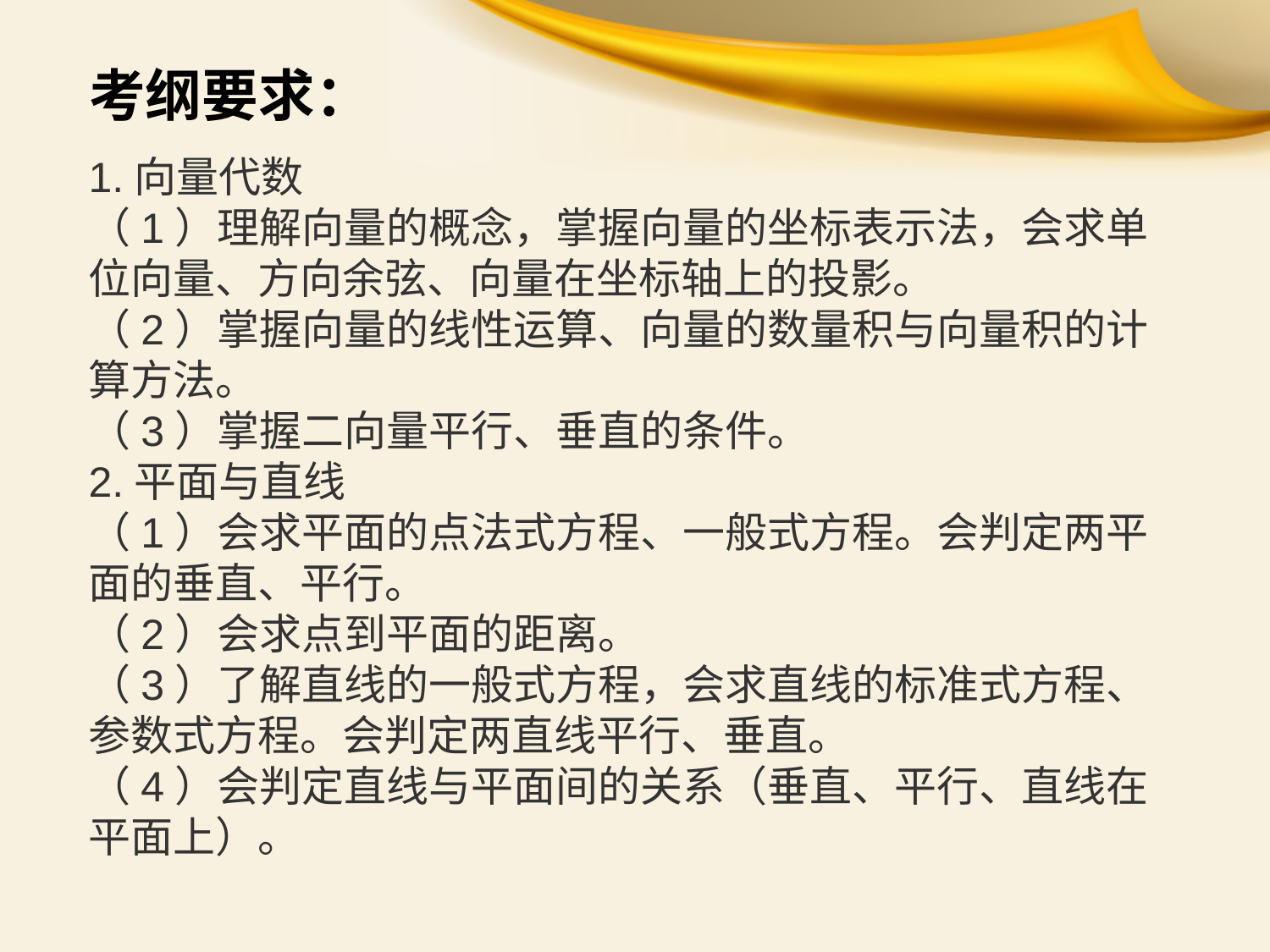

考纲要求：
1.向量代数
（1）理解向量的概念，掌握向量的坐标表示法，会求单位向量、方向余弦、向量在坐标轴上的投影。
（2）掌握向量的线性运算、向量的数量积与向量积的计算方法。
（3）掌握二向量平行、垂直的条件。
2.平面与直线
（1）会求平面的点法式方程、一般式方程。会判定两平面的垂直、平行。
（2）会求点到平面的距离。
（3）了解直线的一般式方程，会求直线的标准式方程、参数式方程。会判定两直线平行、垂直。
（4）会判定直线与平面间的关系（垂直、平行、直线在平面上）。